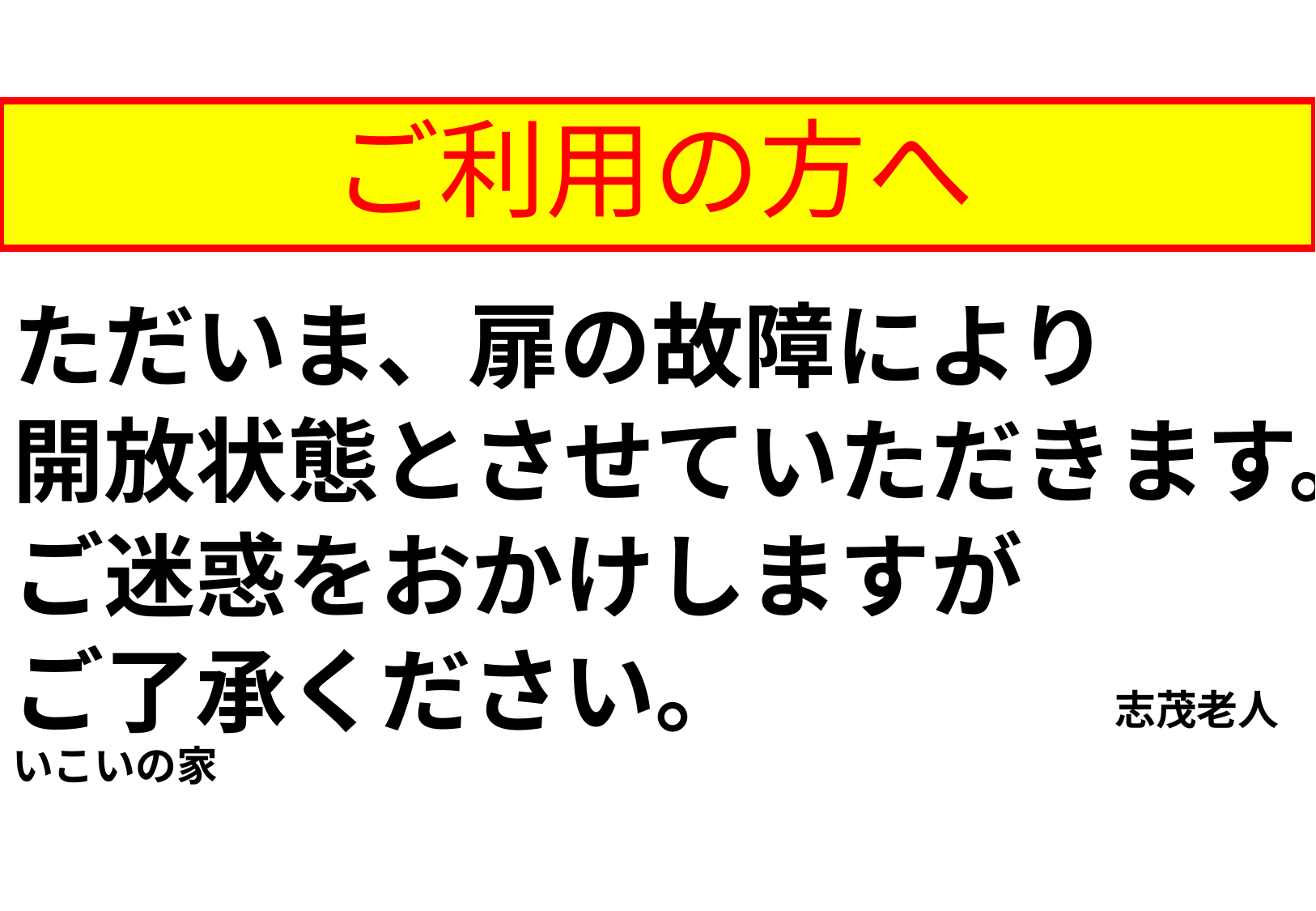

# ご利用の方へ
ただいま、扉の故障により
開放状態とさせていただきます。
ご迷惑をおかけしますが
ご了承ください。　　　　志茂老人いこいの家